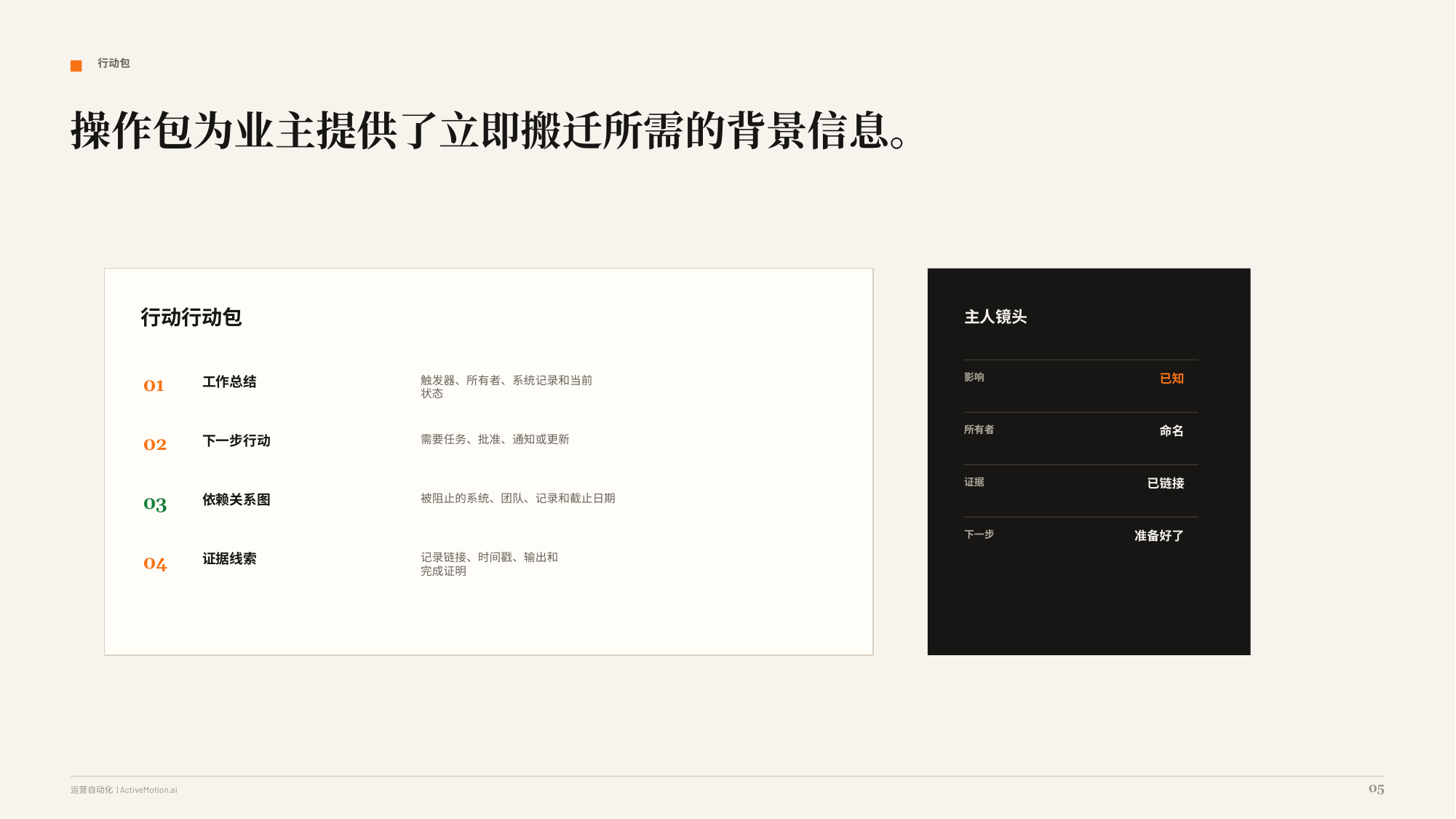

行动包

操作包为业主提供了立即搬迁所需的背景信息。

行动行动包
主人镜头

影响
已知
01
工作总结
触发器、所有者、系统记录和当前
状态

所有者
命名
02
下一步行动
需要任务、批准、通知或更新

证据
已链接
03
依赖关系图
被阻止的系统、团队、记录和截止日期

下一步
准备好了
04
证据线索
记录链接、时间戳、输出和
完成证明

05
运营自动化 | ActiveMotion.ai